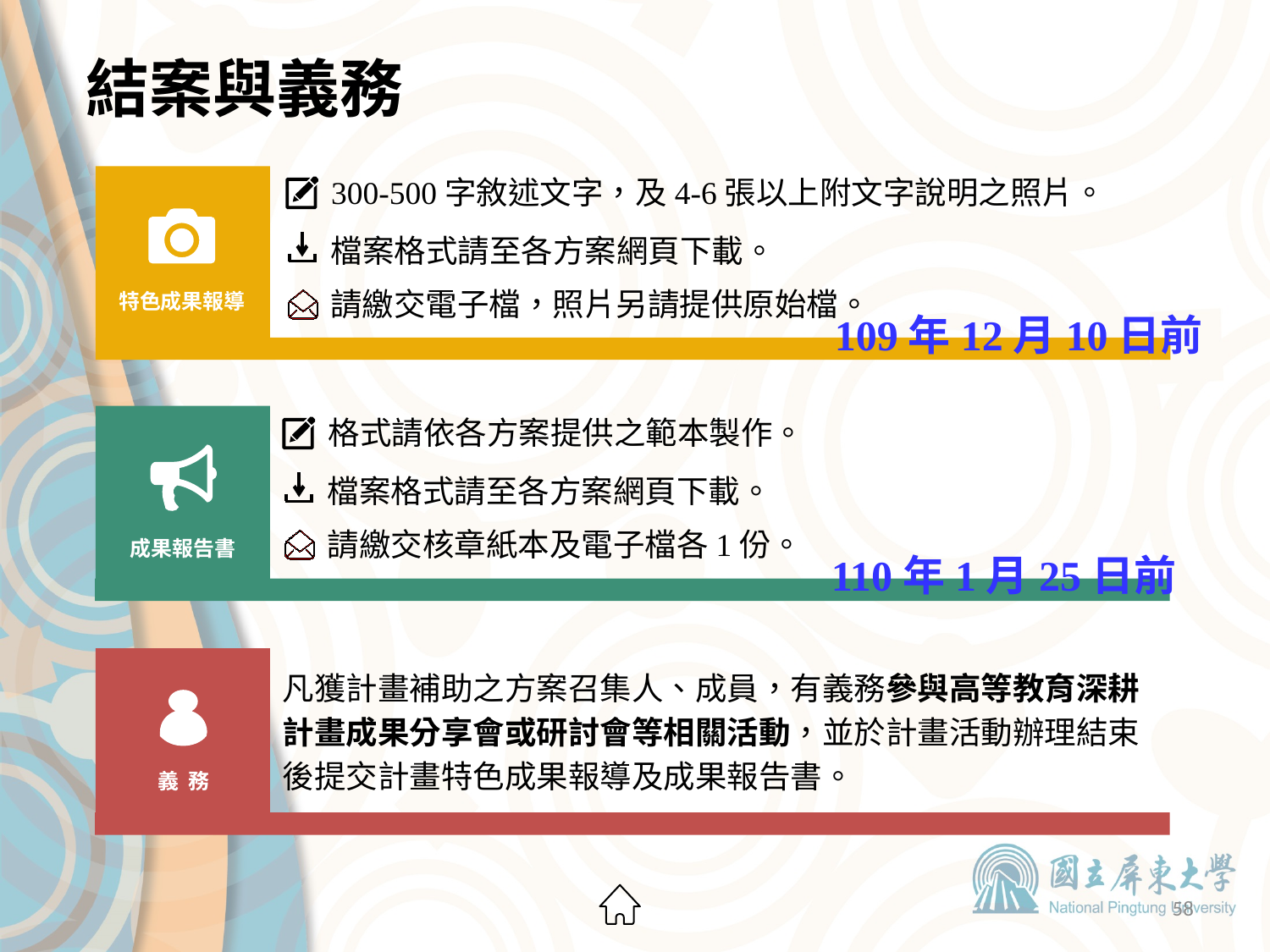

# 結案與義務

300-500字敘述文字，及4-6張以上附文字說明之照片。

檔案格式請至各方案網頁下載。
請繳交電子檔，照片另請提供原始檔。
特色成果報導

109年12月10日前

格式請依各方案提供之範本製作。

檔案格式請至各方案網頁下載。
請繳交核章紙本及電子檔各1份。

成果報告書
110年1月25日前

凡獲計畫補助之方案召集人、成員，有義務參與高等教育深耕計畫成果分享會或研討會等相關活動，並於計畫活動辦理結束後提交計畫特色成果報導及成果報告書。

義  務

58